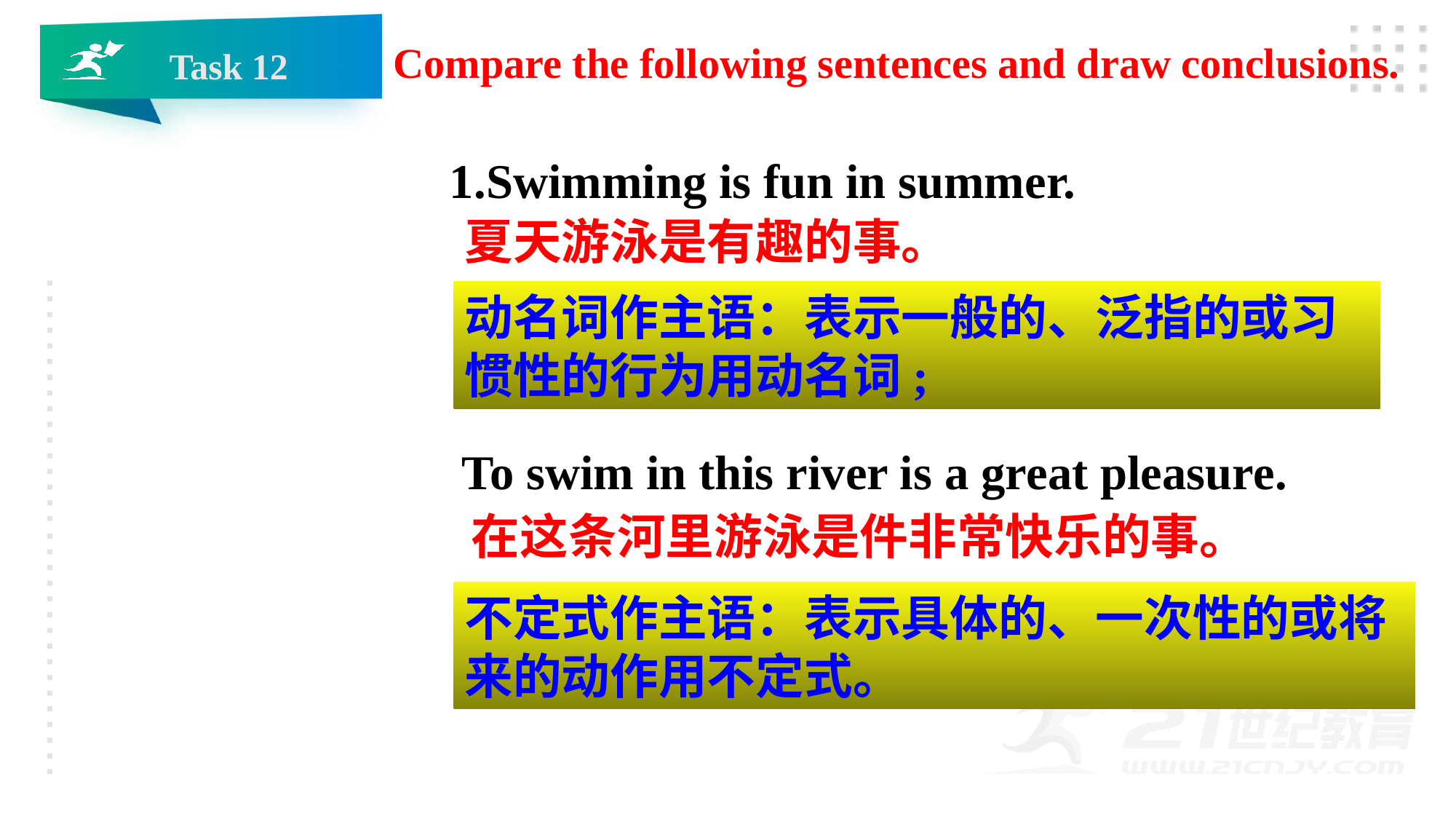

Compare the following sentences and draw conclusions.
Task 12
1.Swimming is fun in summer.

 To swim in this river is a great pleasure.

夏天游泳是有趣的事。
动名词作主语：表示一般的、泛指的或习惯性的行为用动名词;
在这条河里游泳是件非常快乐的事。
不定式作主语：表示具体的、一次性的或将来的动作用不定式。